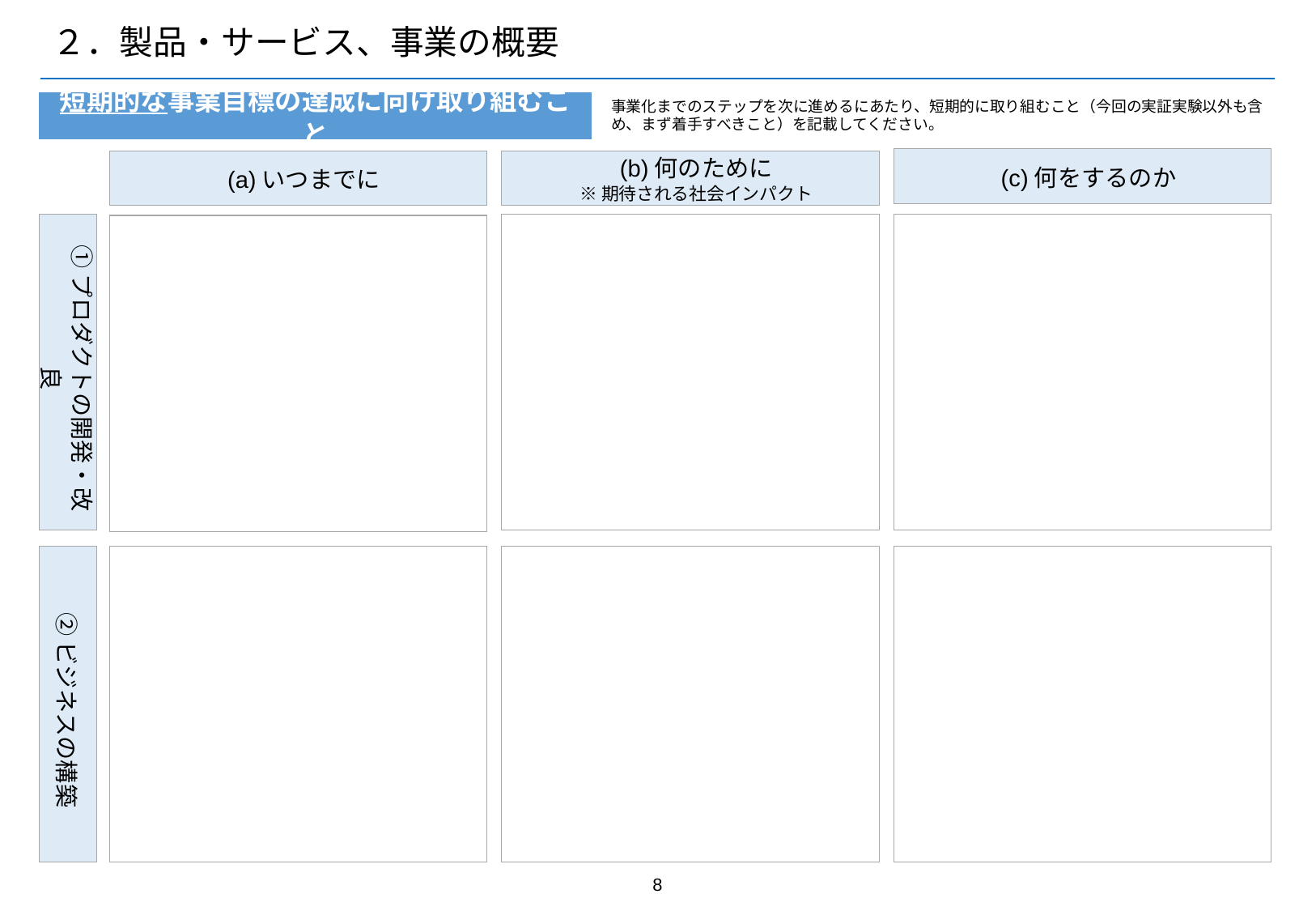

# ２．製品・サービス、事業の概要
事業化までのステップを次に進めるにあたり、短期的に取り組むこと（今回の実証実験以外も含め、まず着手すべきこと）を記載してください。
短期的な事業目標の達成に向け取り組むこと
(c)何をするのか
(b)何のために
※期待される社会インパクト
(a)いつまでに

①プロダクトの開発・改良

②ビジネスの構築